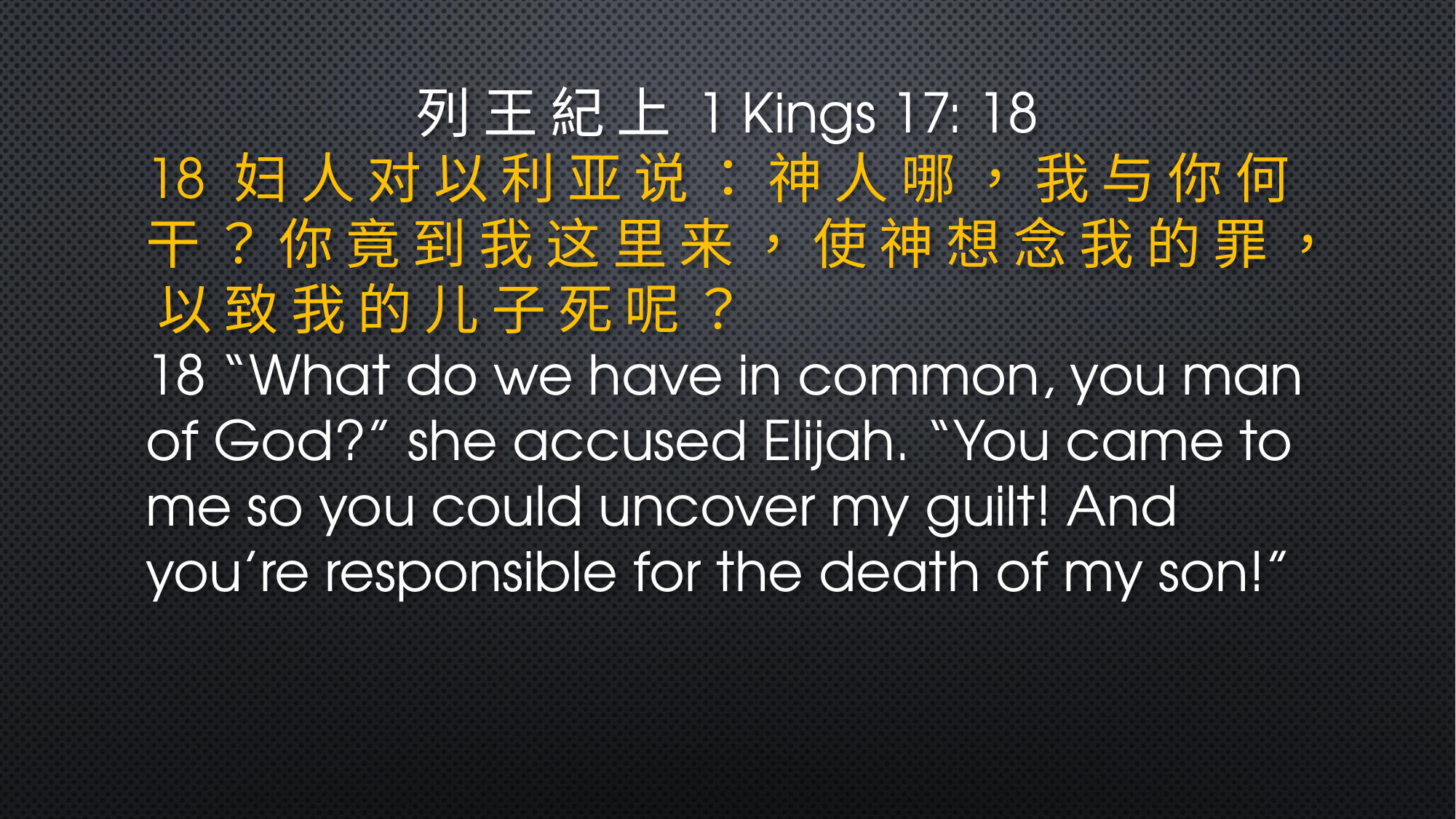

列 王 紀 上 1 Kings 17: 18
18 妇 人 对 以 利 亚 说 ： 神 人 哪 ， 我 与 你 何 干 ？ 你 竟 到 我 这 里 来 ， 使 神 想 念 我 的 罪 ， 以 致 我 的 儿 子 死 呢 ？
18 “What do we have in common, you man of God?” she accused Elijah. “You came to me so you could uncover my guilt! And you’re responsible for the death of my son!”